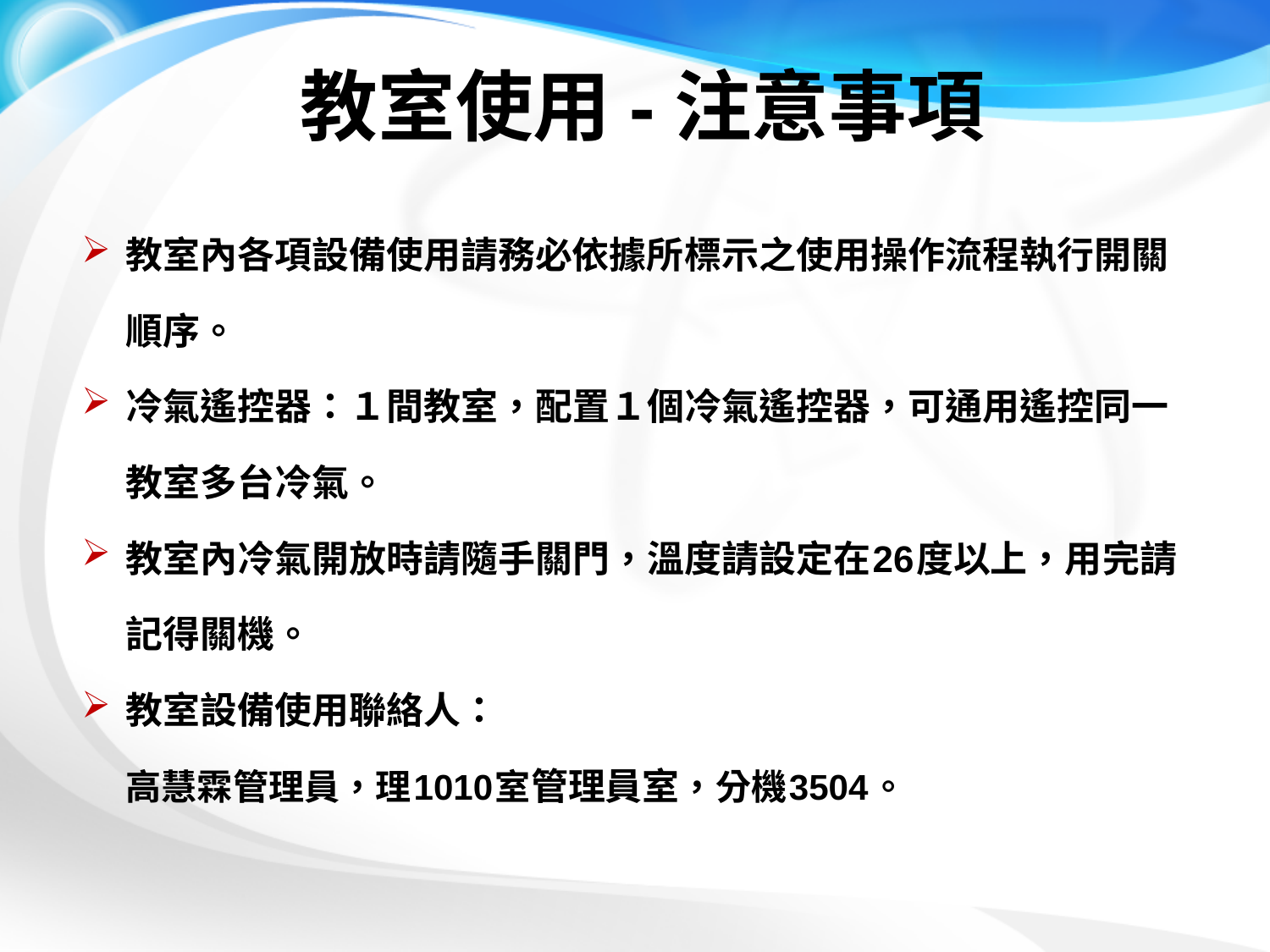

# 教室使用-注意事項
教室內各項設備使用請務必依據所標示之使用操作流程執行開關順序。
冷氣遙控器：１間教室，配置１個冷氣遙控器，可通用遙控同一教室多台冷氣。
教室內冷氣開放時請隨手關門，溫度請設定在26度以上，用完請記得關機。
教室設備使用聯絡人：
高慧霖管理員，理1010室管理員室，分機3504。